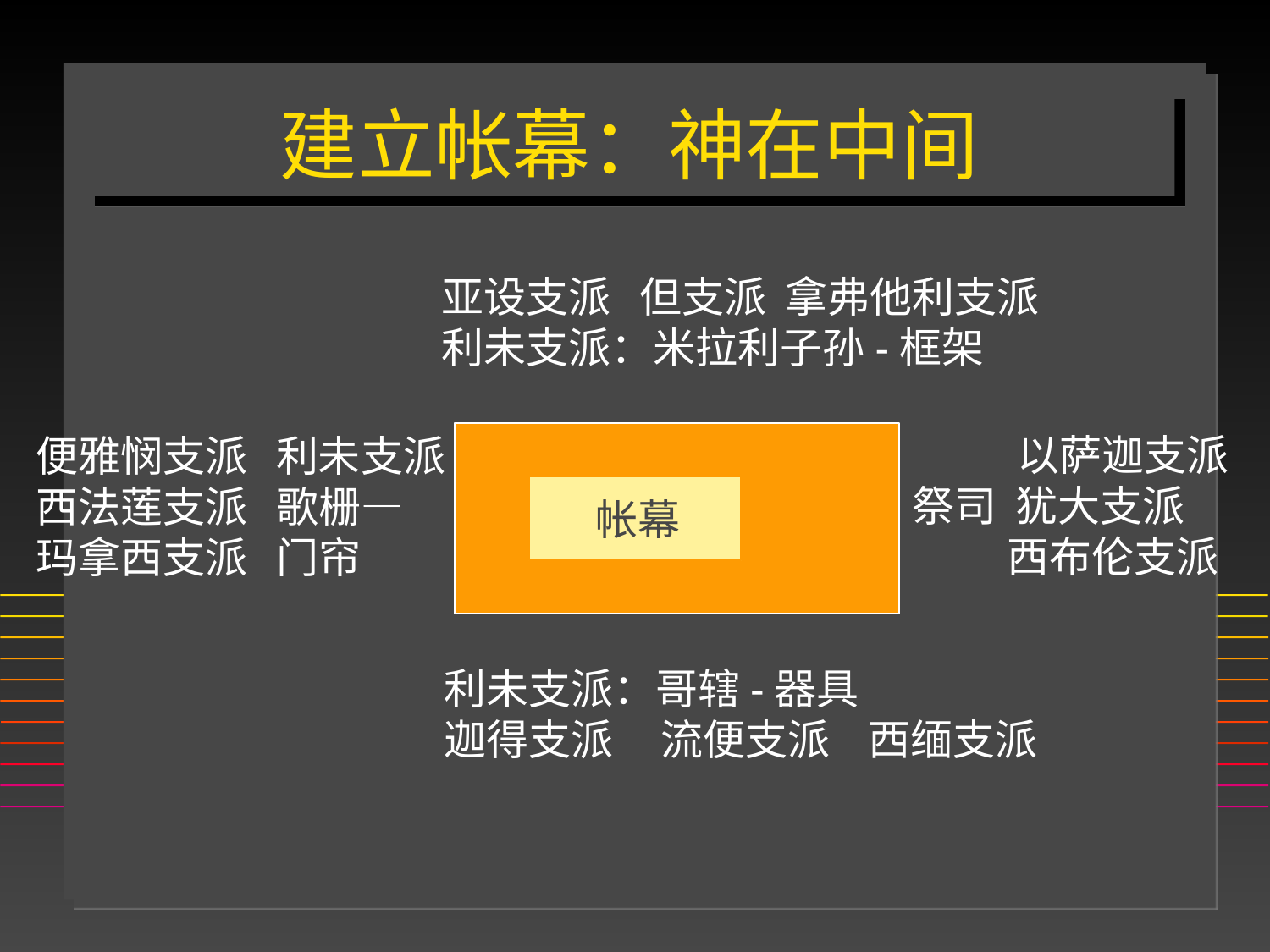

# 建立帐幕：神在中间
亚设支派   但支派  拿弗他利支派
利未支派：米拉利子孙-框架
          以萨迦支派
祭司  犹大支派
          西布伦支派
便雅悯支派   利未支派
西法莲支派   歌栅—
玛拿西支派   门帘

帐幕
利未支派：哥辖-器具
迦得支派     流便支派    西缅支派